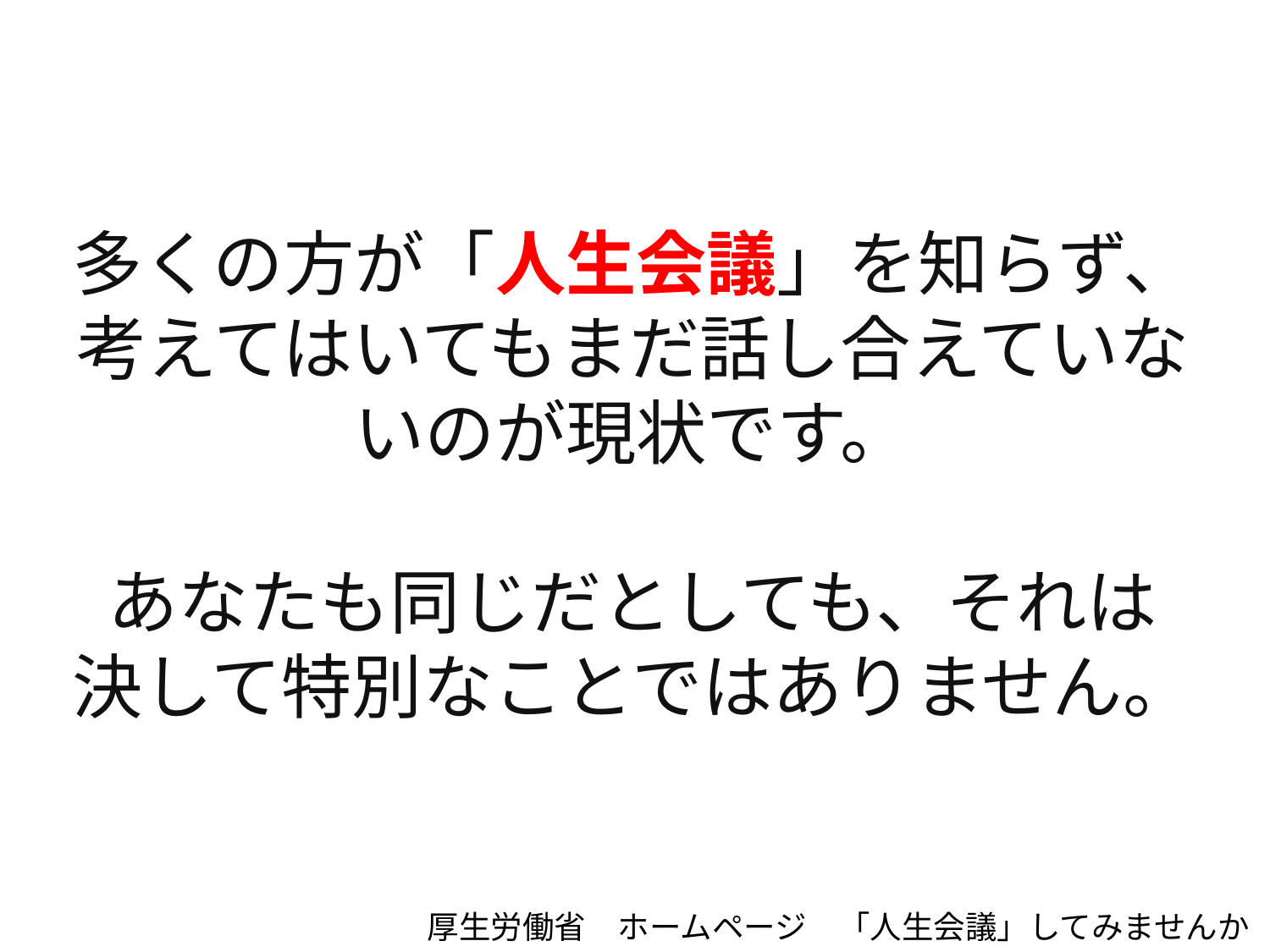

多くの方が「人生会議」を知らず、考えてはいてもまだ話し合えていないのが現状です。

あなたも同じだとしても、それは
決して特別なことではありません。
厚生労働省　ホームページ　「人生会議」してみませんか